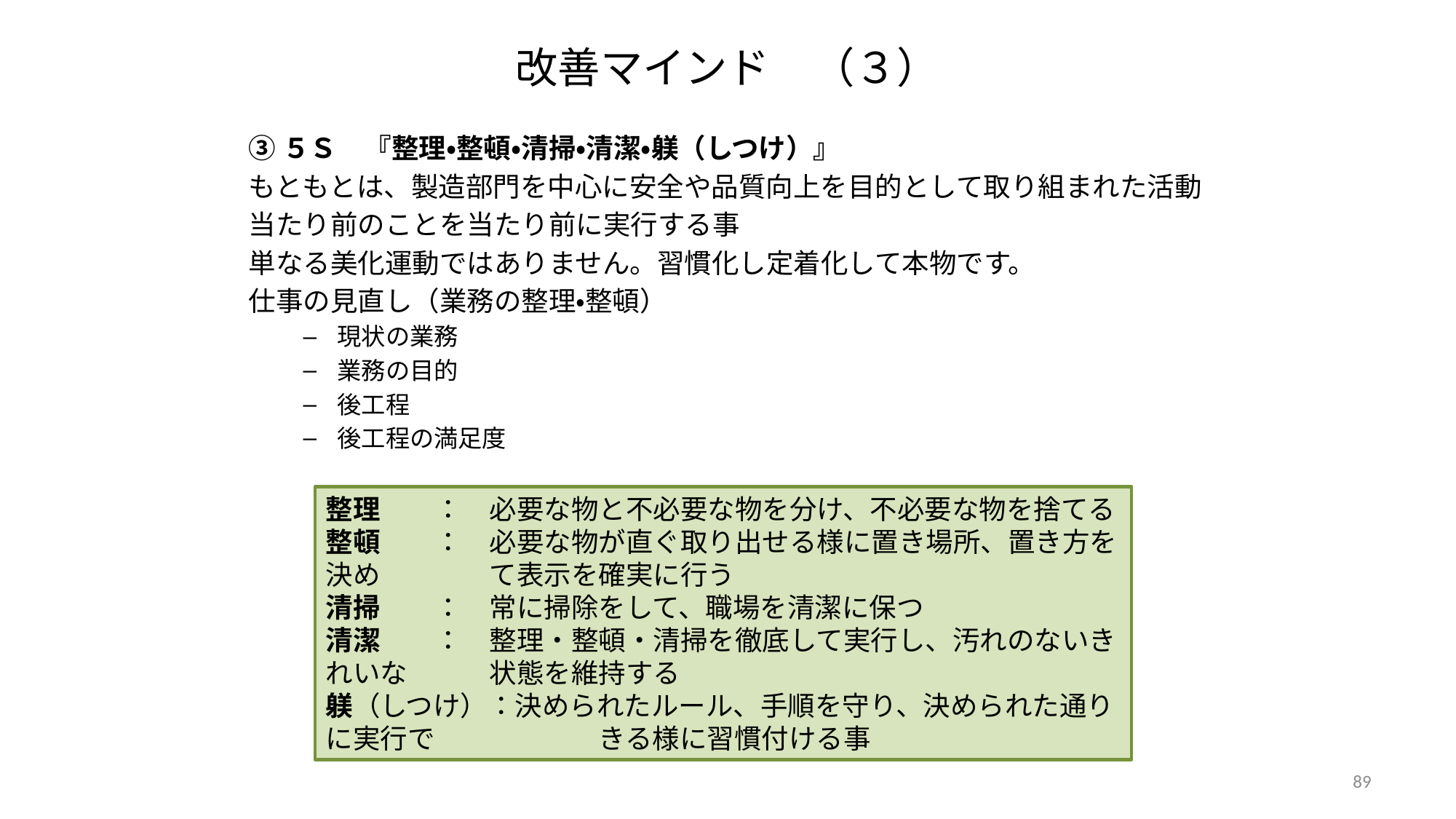

# 改善マインド　（３）
③５Ｓ　『整理・整頓・清掃・清潔・躾（しつけ）』
もともとは、製造部門を中心に安全や品質向上を目的として取り組まれた活動
当たり前のことを当たり前に実行する事
単なる美化運動ではありません。習慣化し定着化して本物です。
仕事の見直し（業務の整理・整頓）
現状の業務
業務の目的
後工程
後工程の満足度

整理	：　必要な物と不必要な物を分け、不必要な物を捨てる
整頓	：　必要な物が直ぐ取り出せる様に置き場所、置き方を決め	　　て表示を確実に行う
清掃	：　常に掃除をして、職場を清潔に保つ
清潔	：　整理・整頓・清掃を徹底して実行し、汚れのないきれいな	　　状態を維持する
躾（しつけ）：決められたルール、手順を守り、決められた通りに実行で	　　きる様に習慣付ける事
89